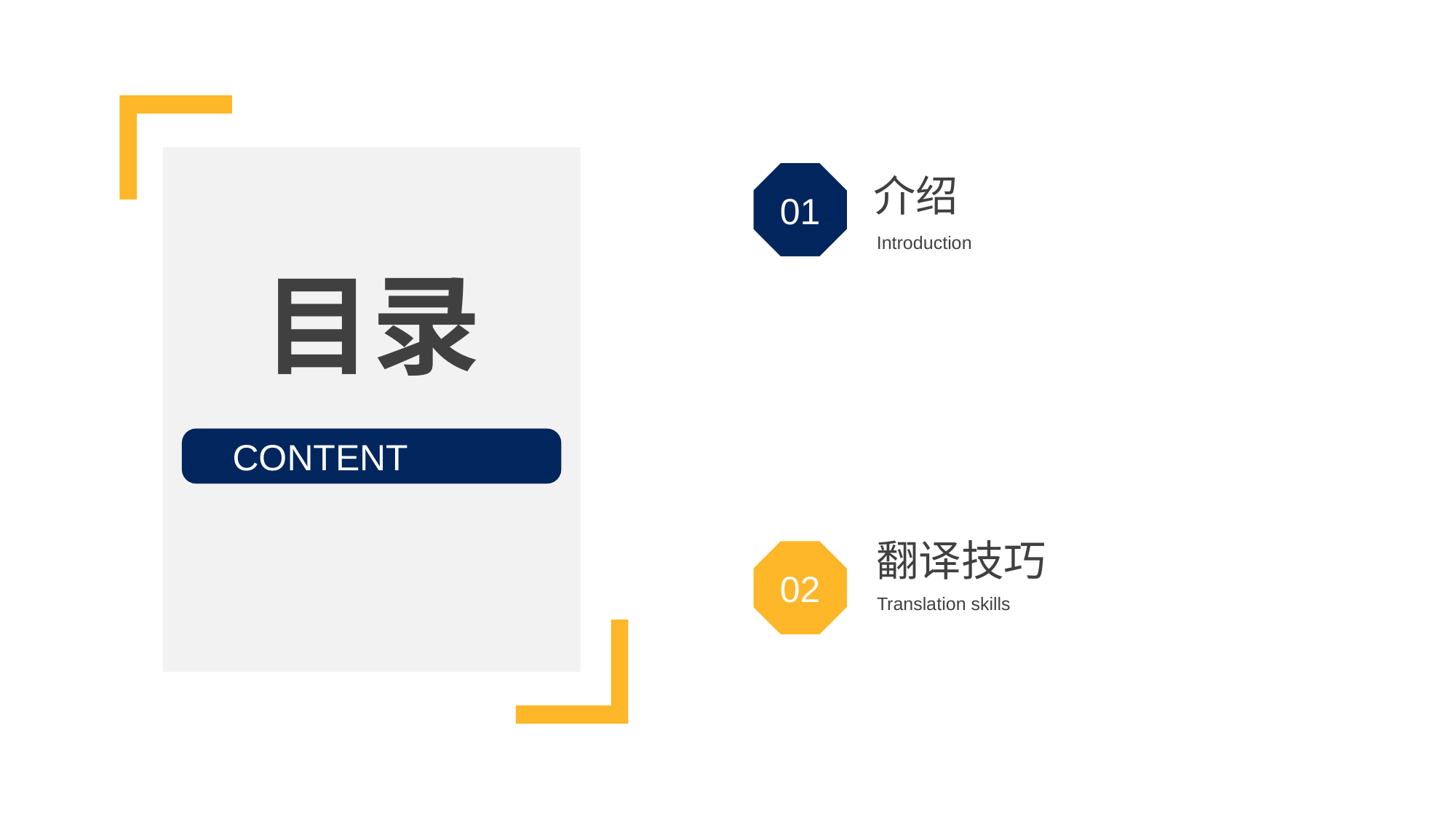

01
介绍
Introduction
目录
CONTENT

翻译技巧
02
Translation skills